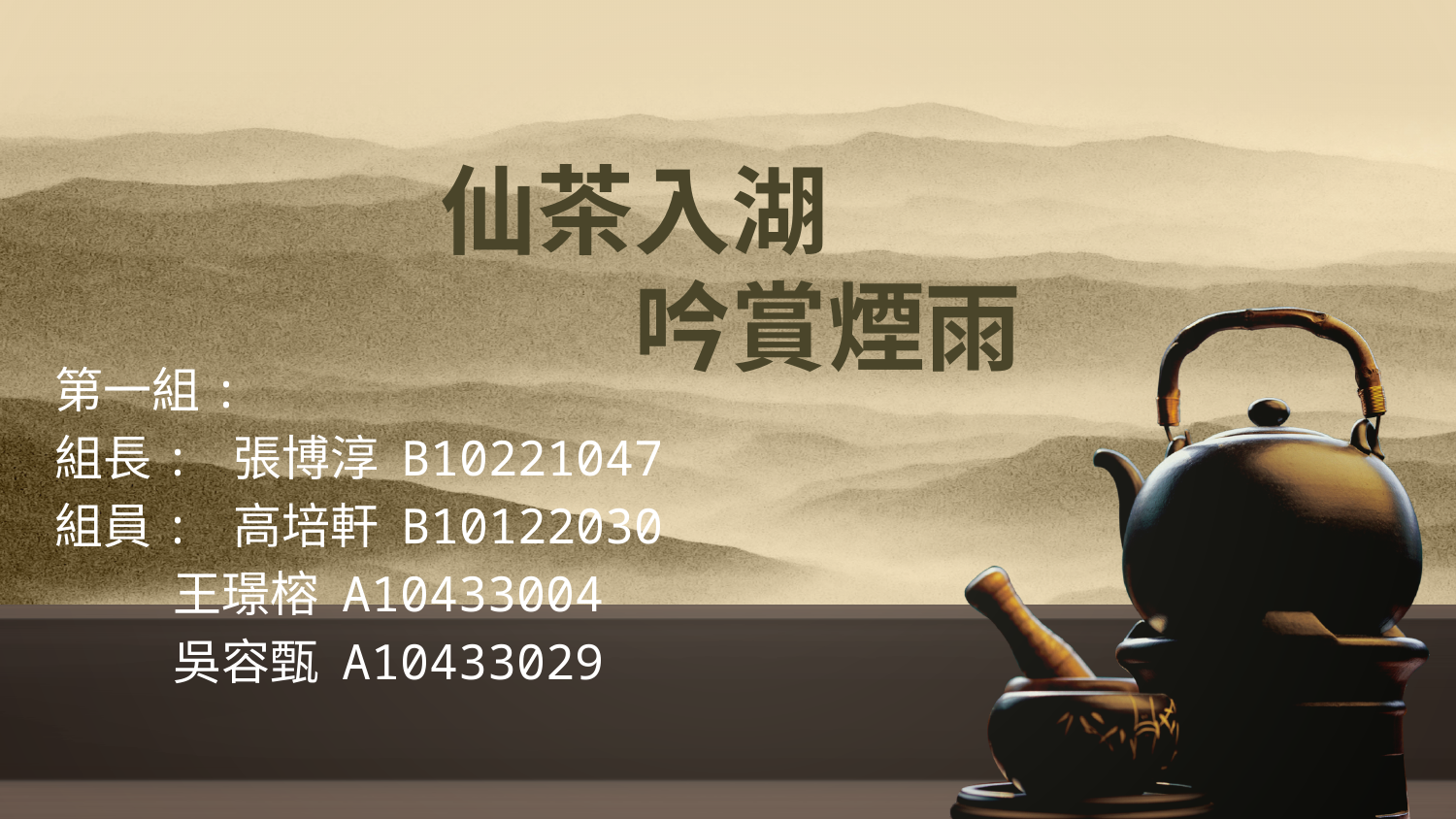

# 仙茶入湖　 吟賞煙雨
第一組:
組長: 張博淳 B10221047
組員: 高培軒 B10122030
　　  王璟榕 A10433004
　　  吳容甄 A10433029